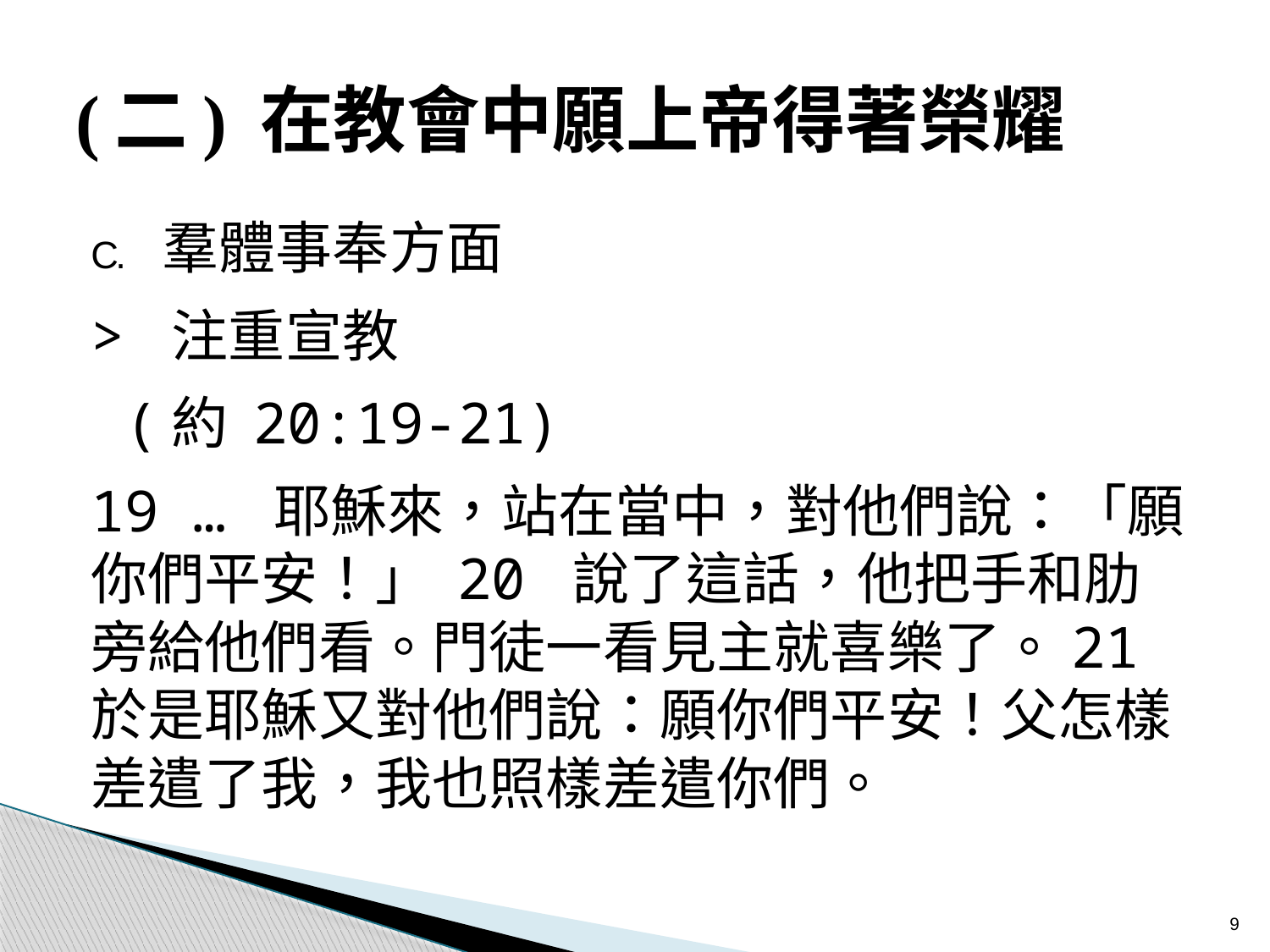

# (二) 在教會中願上帝得著榮耀
羣體事奉方面
> 注重宣教
 (約 20:19-21)
19 … 耶穌來，站在當中，對他們說：「願你們平安！」 20 說了這話，他把手和肋旁給他們看。門徒一看見主就喜樂了。21 於是耶穌又對他們說：願你們平安！父怎樣差遣了我，我也照樣差遣你們。

9